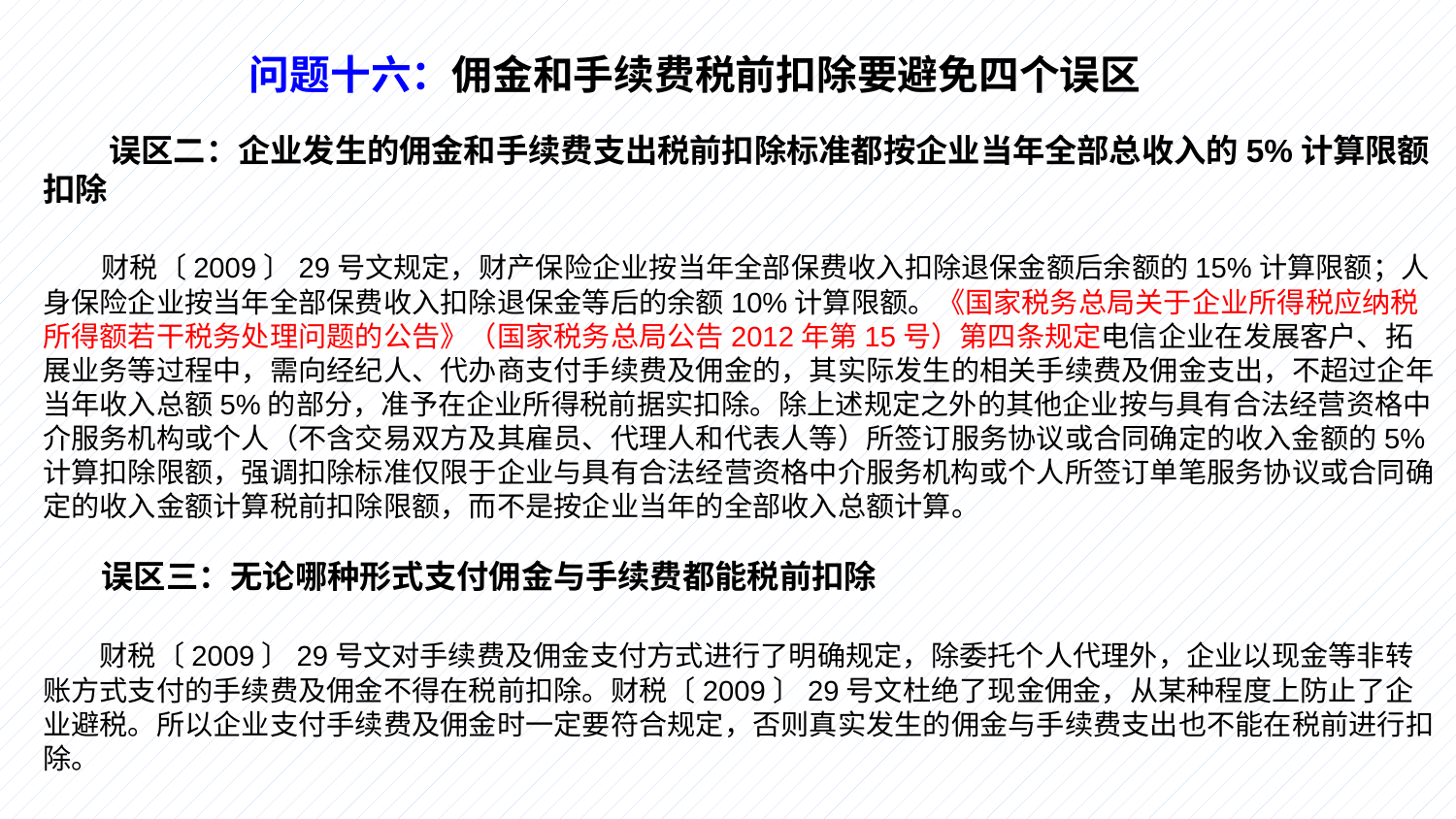

问题十六：佣金和手续费税前扣除要避免四个误区
        误区二：企业发生的佣金和手续费支出税前扣除标准都按企业当年全部总收入的5%计算限额扣除

       财税〔2009〕29号文规定，财产保险企业按当年全部保费收入扣除退保金额后余额的15%计算限额；人身保险企业按当年全部保费收入扣除退保金等后的余额10%计算限额。《国家税务总局关于企业所得税应纳税所得额若干税务处理问题的公告》（国家税务总局公告2012年第15号）第四条规定电信企业在发展客户、拓展业务等过程中，需向经纪人、代办商支付手续费及佣金的，其实际发生的相关手续费及佣金支出，不超过企年当年收入总额5%的部分，准予在企业所得税前据实扣除。除上述规定之外的其他企业按与具有合法经营资格中介服务机构或个人（不含交易双方及其雇员、代理人和代表人等）所签订服务协议或合同确定的收入金额的5%计算扣除限额，强调扣除标准仅限于企业与具有合法经营资格中介服务机构或个人所签订单笔服务协议或合同确定的收入金额计算税前扣除限额，而不是按企业当年的全部收入总额计算。

       误区三：无论哪种形式支付佣金与手续费都能税前扣除

       财税〔2009〕29号文对手续费及佣金支付方式进行了明确规定，除委托个人代理外，企业以现金等非转账方式支付的手续费及佣金不得在税前扣除。财税〔2009〕29号文杜绝了现金佣金，从某种程度上防止了企业避税。所以企业支付手续费及佣金时一定要符合规定，否则真实发生的佣金与手续费支出也不能在税前进行扣除。